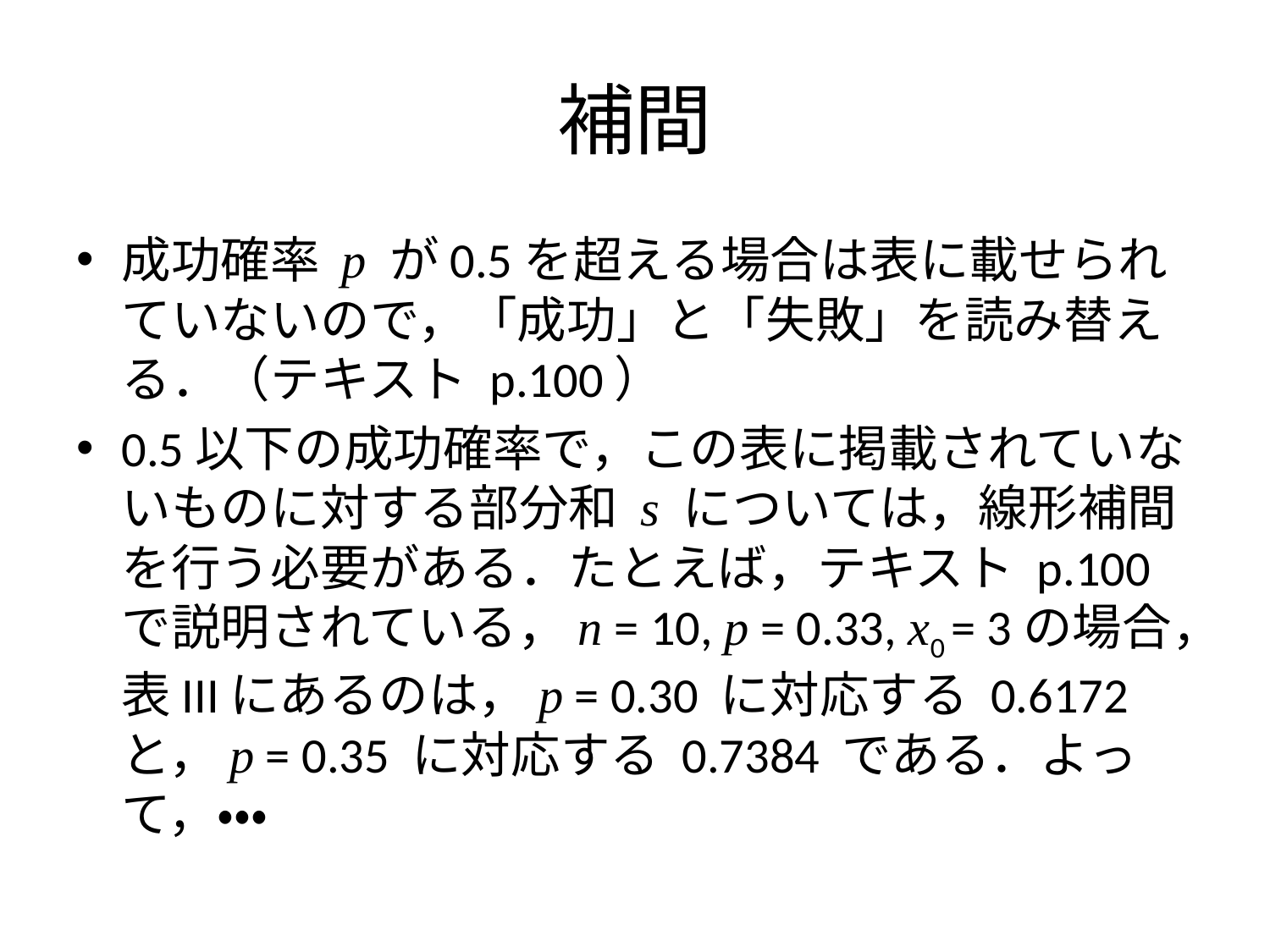

# 補間
成功確率 p が0.5を超える場合は表に載せられていないので，「成功」と「失敗」を読み替える．（テキスト p.100）
0.5以下の成功確率で，この表に掲載されていないものに対する部分和 s については，線形補間を行う必要がある．たとえば，テキスト p.100 で説明されている，n = 10, p = 0.33, x0 = 3の場合，表IIIにあるのは，p = 0.30 に対応する 0.6172 と，p = 0.35 に対応する 0.7384 である．よって，・・・